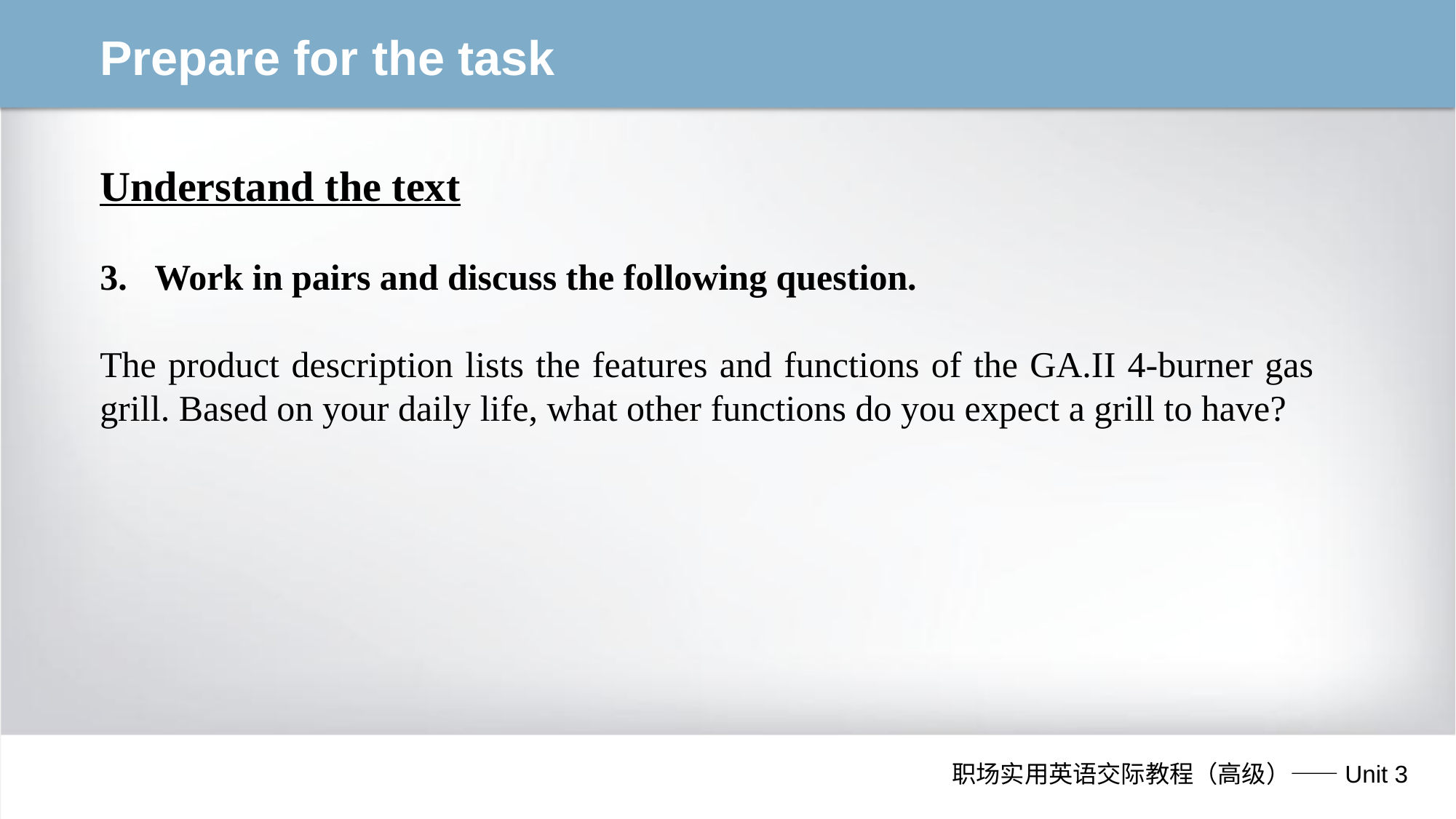

Prepare for the task
Understand the text

Work in pairs and discuss the following question.

The product description lists the features and functions of the GA.II 4-burner gas grill. Based on your daily life, what other functions do you expect a grill to have?

职场实用英语交际教程（高级）——Unit 3